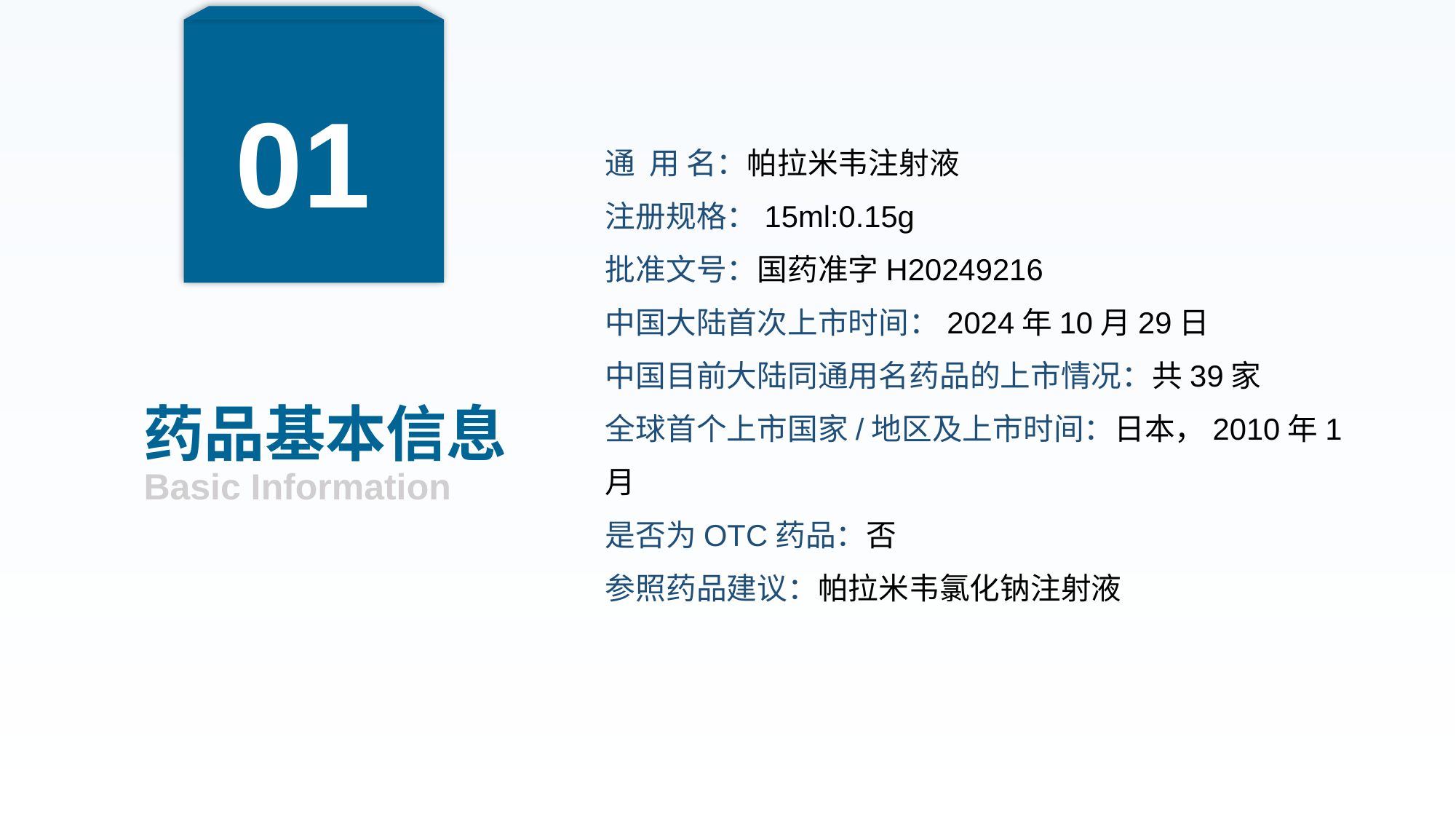

01
通  用 名：帕拉米韦注射液
注册规格：15ml:0.15g
批准文号：国药准字H20249216
中国大陆首次上市时间：2024年10月29日
中国目前大陆同通用名药品的上市情况：共39家
全球首个上市国家/地区及上市时间：日本，2010年1月
是否为OTC药品：否
参照药品建议：帕拉米韦氯化钠注射液
药品基本信息
Basic Information